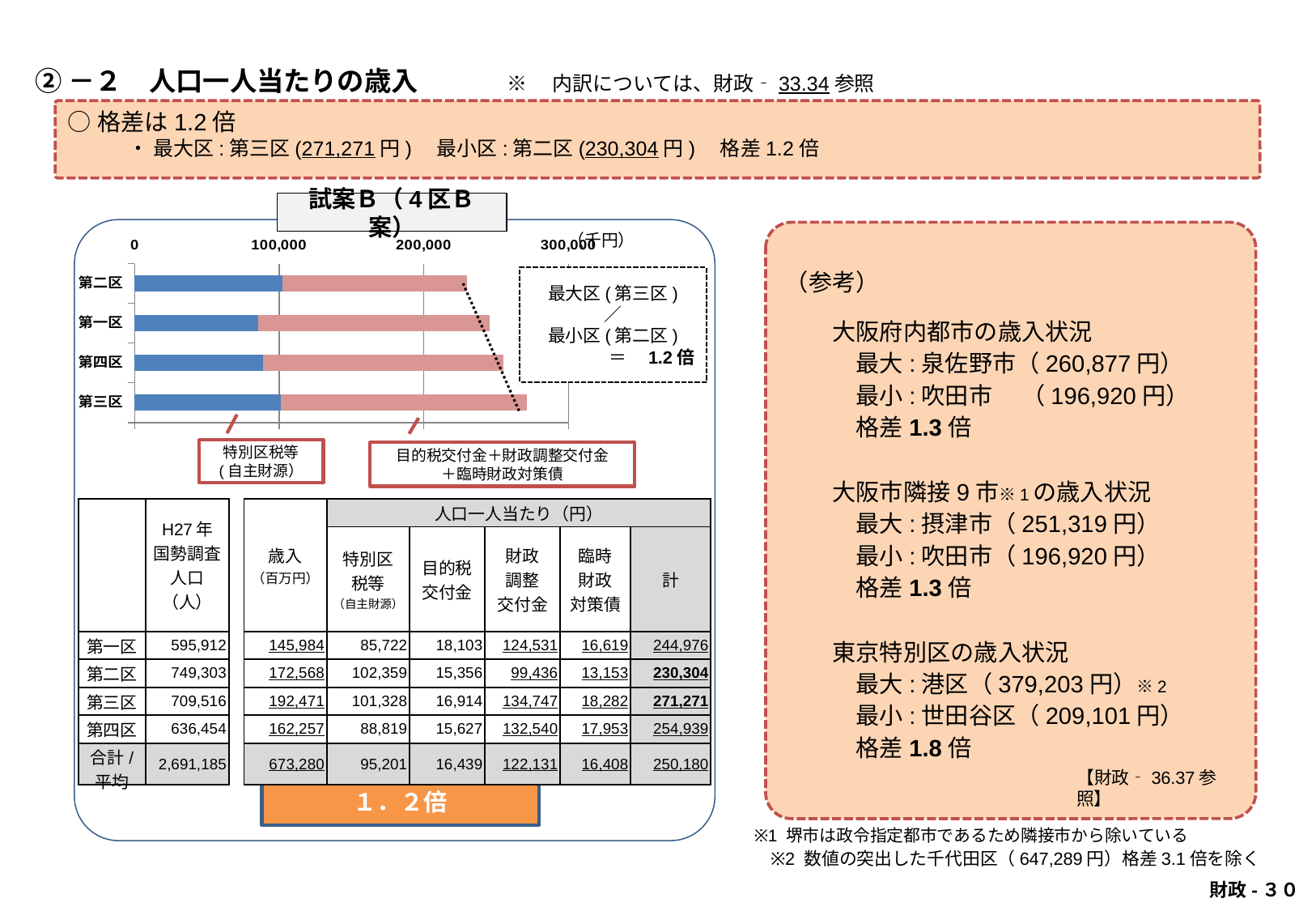

②－２　人口一人当たりの歳入
※　内訳については、財政‐33.34参照
○格差は1.2倍
　　　・ 最大区:第三区(271,271円)　最小区:第二区(230,304円)　格差1.2倍
試案Ｂ（4区Ｂ案）

（参考）

　　大阪府内都市の歳入状況
　　　最大:泉佐野市（260,877円）
　　　最小:吹田市　 （196,920円）
　　　格差1.3倍

　　大阪市隣接9市※1の歳入状況
　　　最大:摂津市（251,319円）
　　　最小:吹田市（196,920円）
　　　格差1.3倍

　　東京特別区の歳入状況
　　　最大:港区（379,203円）※2
　　　最小:世田谷区（209,101円）
　　　格差1.8倍

（千円）

### Chart

| Category |  |  |
|---|---|---|
| 第三区  | 101328.0 | 169865.0 |
| 第四区  | 88819.0 | 166216.0 |
| 第一区  | 85722.0 | 159637.0 |
| 第二区  | 102359.0 | 127633.0 |
最大区(第三区)
／
最小区(第二区)
＝　1.2倍
特別区税等
(自主財源）
目的税交付金＋財政調整交付金
＋臨時財政対策債
|  | H27年 国勢調査 人口（人） |  | 歳入 （百万円） | 人口一人当たり（円） |  |  |  |  |
| --- | --- | --- | --- | --- | --- | --- | --- | --- |
|  |  |  |  | 特別区 税等 （自主財源） | 目的税 交付金 | 財政 調整 交付金 | 臨時 財政 対策債 | 計 |
|  |  |  |  |  |  |  |  |  |
| 第一区 | 595,912 |  | 145,984 | 85,722 | 18,103 | 124,531 | 16,619 | 244,976 |
| 第二区 | 749,303 |  | 172,568 | 102,359 | 15,356 | 99,436 | 13,153 | 230,304 |
| 第三区 | 709,516 |  | 192,471 | 101,328 | 16,914 | 134,747 | 18,282 | 271,271 |
| 第四区 | 636,454 |  | 162,257 | 88,819 | 15,627 | 132,540 | 17,953 | 254,939 |
| 合計/ 平均 | 2,691,185 |  | 673,280 | 95,201 | 16,439 | 122,131 | 16,408 | 250,180 |

【財政‐36.37参照】
１．２倍
※1 堺市は政令指定都市であるため隣接市から除いている
※2 数値の突出した千代田区（647,289円）格差3.1倍を除く
 財政-３０